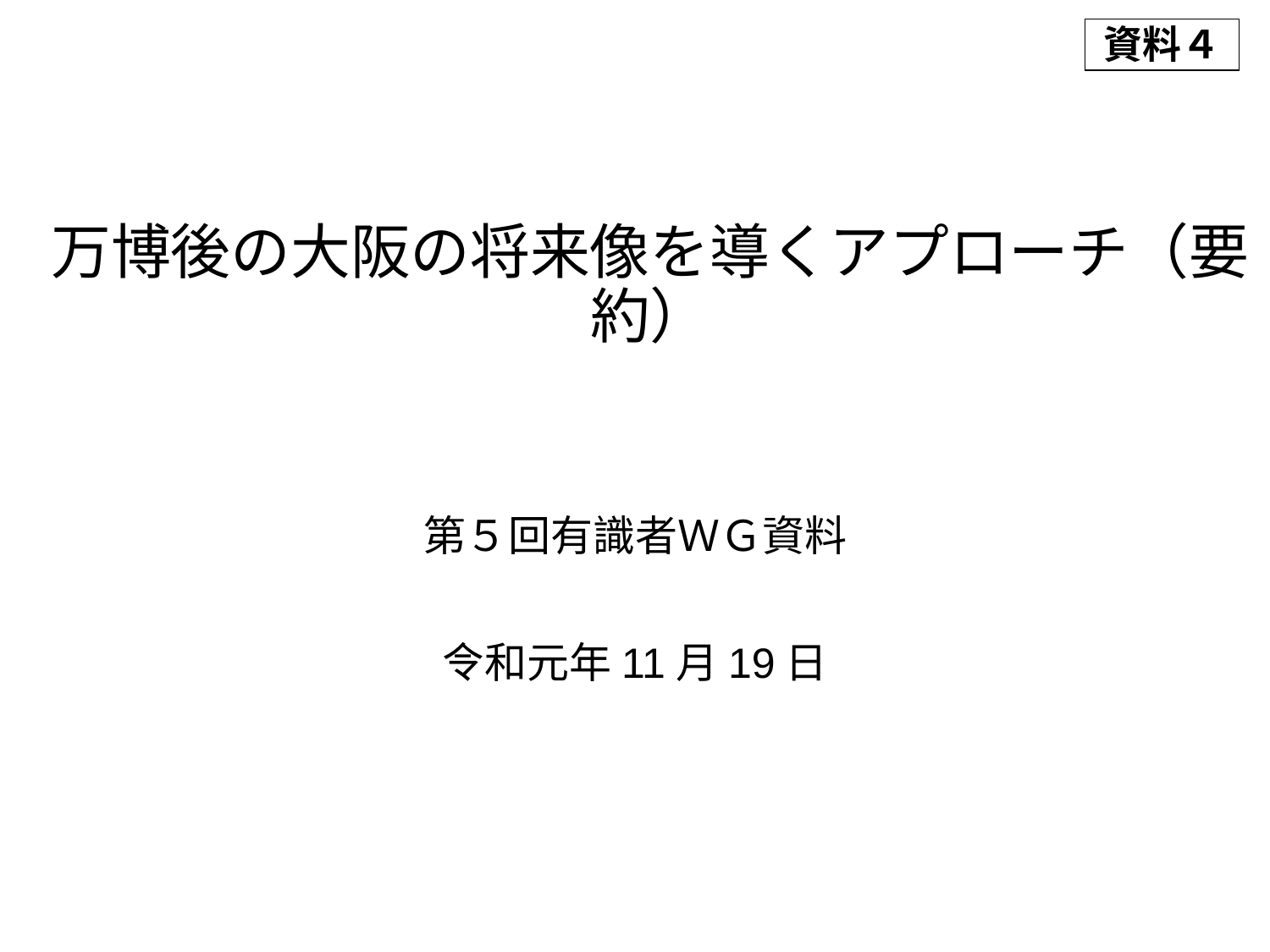

資料４
# 万博後の大阪の将来像を導くアプローチ（要約）
第５回有識者ＷＧ資料

令和元年11月19日